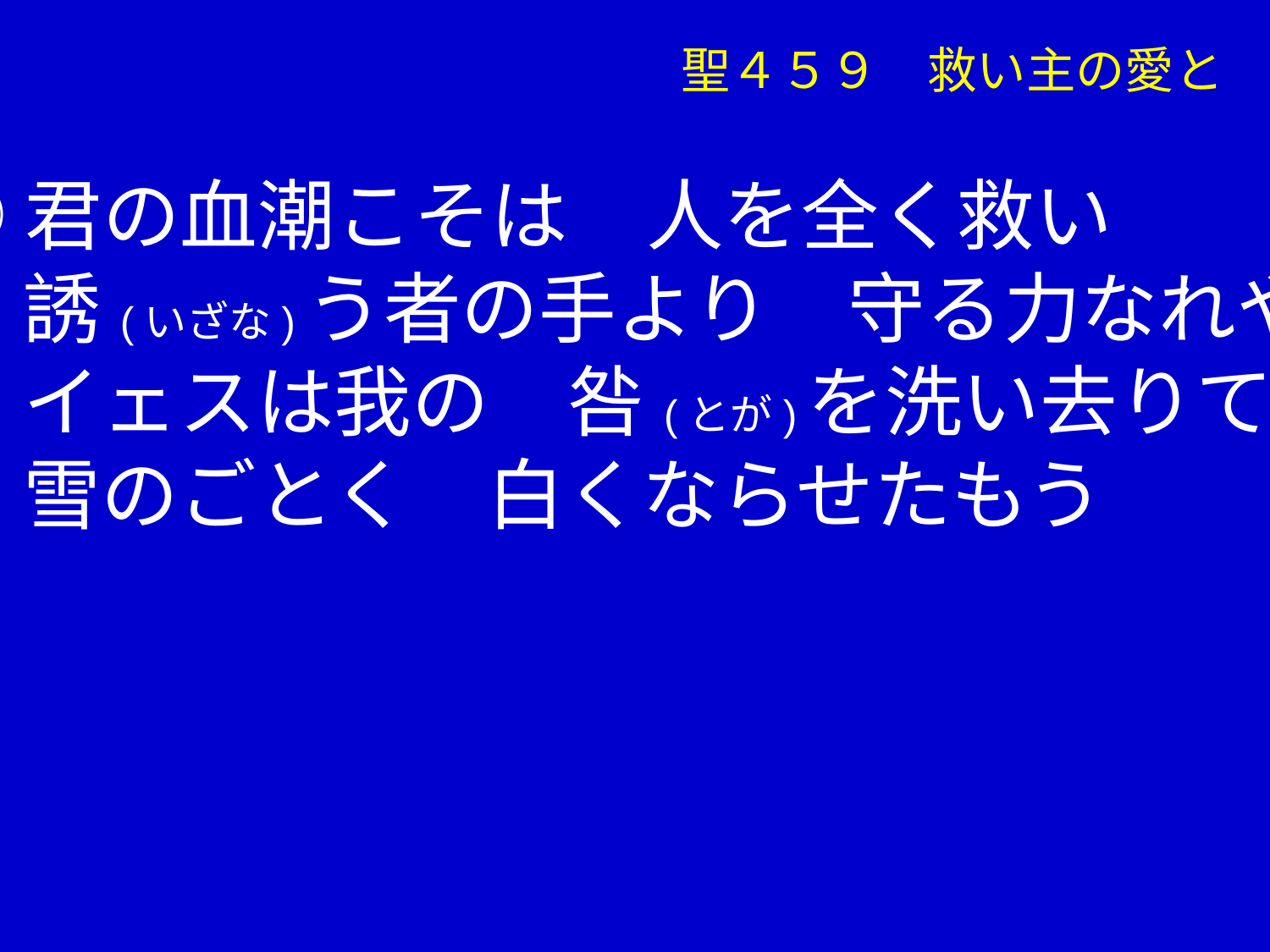

聖４５９　救い主の愛と
②君の血潮こそは　人を全く救い
　 誘(いざな)う者の手より　守る力なれや
　 イェスは我の　咎(とが)を洗い去りて
　 雪のごとく　白くならせたもう